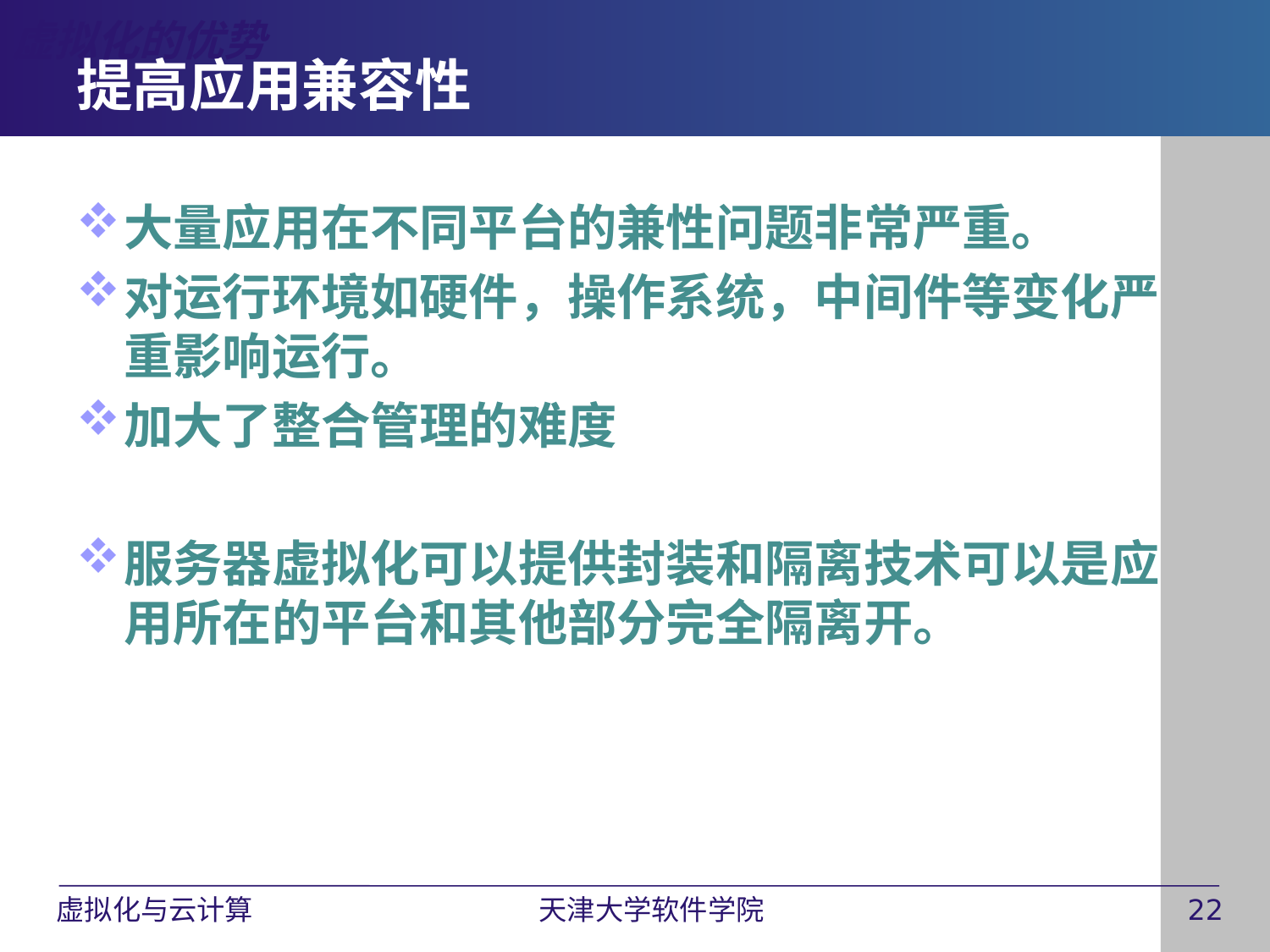

虚拟化的优势
# 提高应用兼容性
大量应用在不同平台的兼性问题非常严重。
对运行环境如硬件，操作系统，中间件等变化严重影响运行。
加大了整合管理的难度

服务器虚拟化可以提供封装和隔离技术可以是应用所在的平台和其他部分完全隔离开。